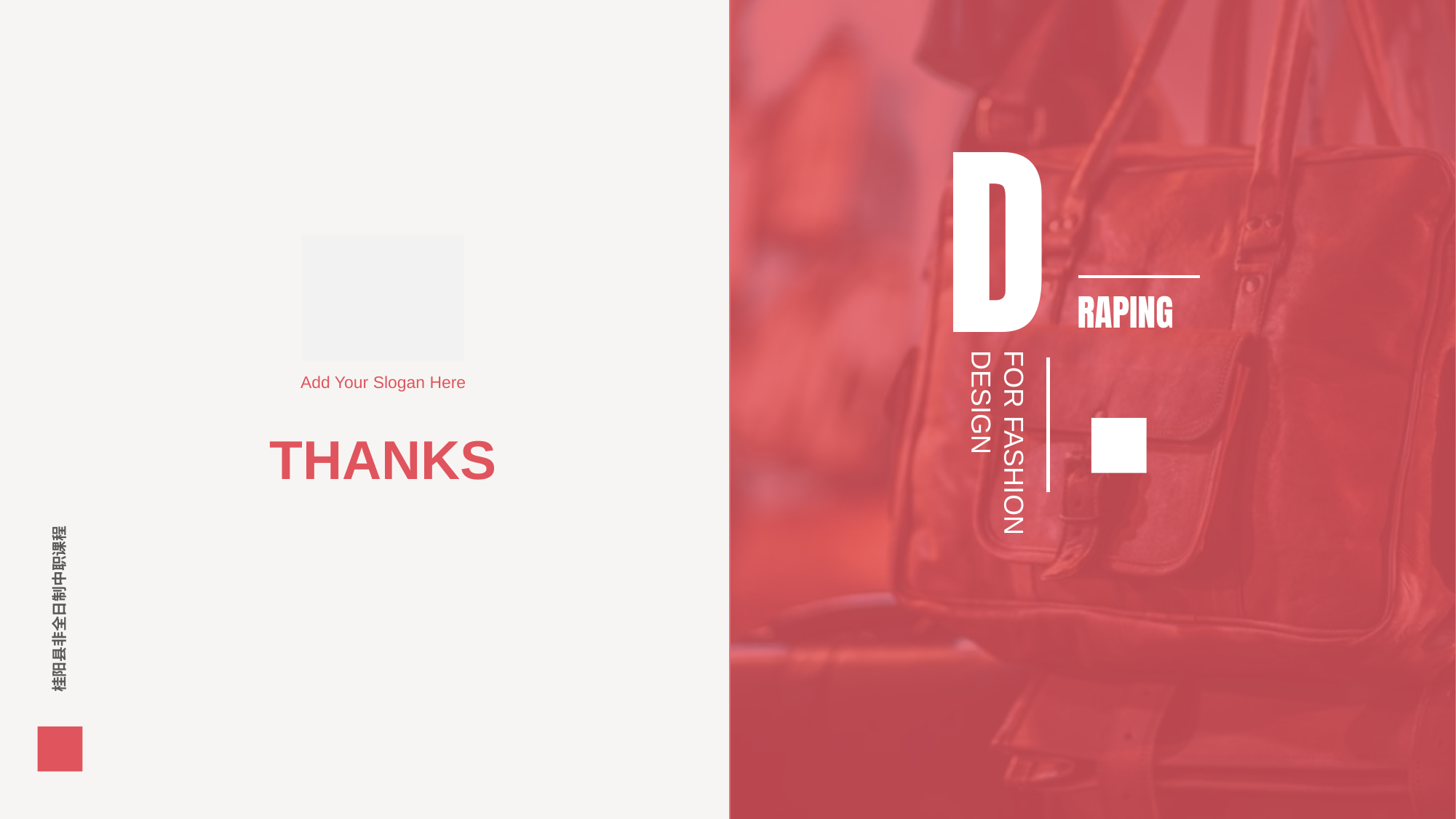

D

Add Your Slogan Here
RAPING

# THANKS
FOR FASHION DESIGN
桂阳县非全日制中职课程